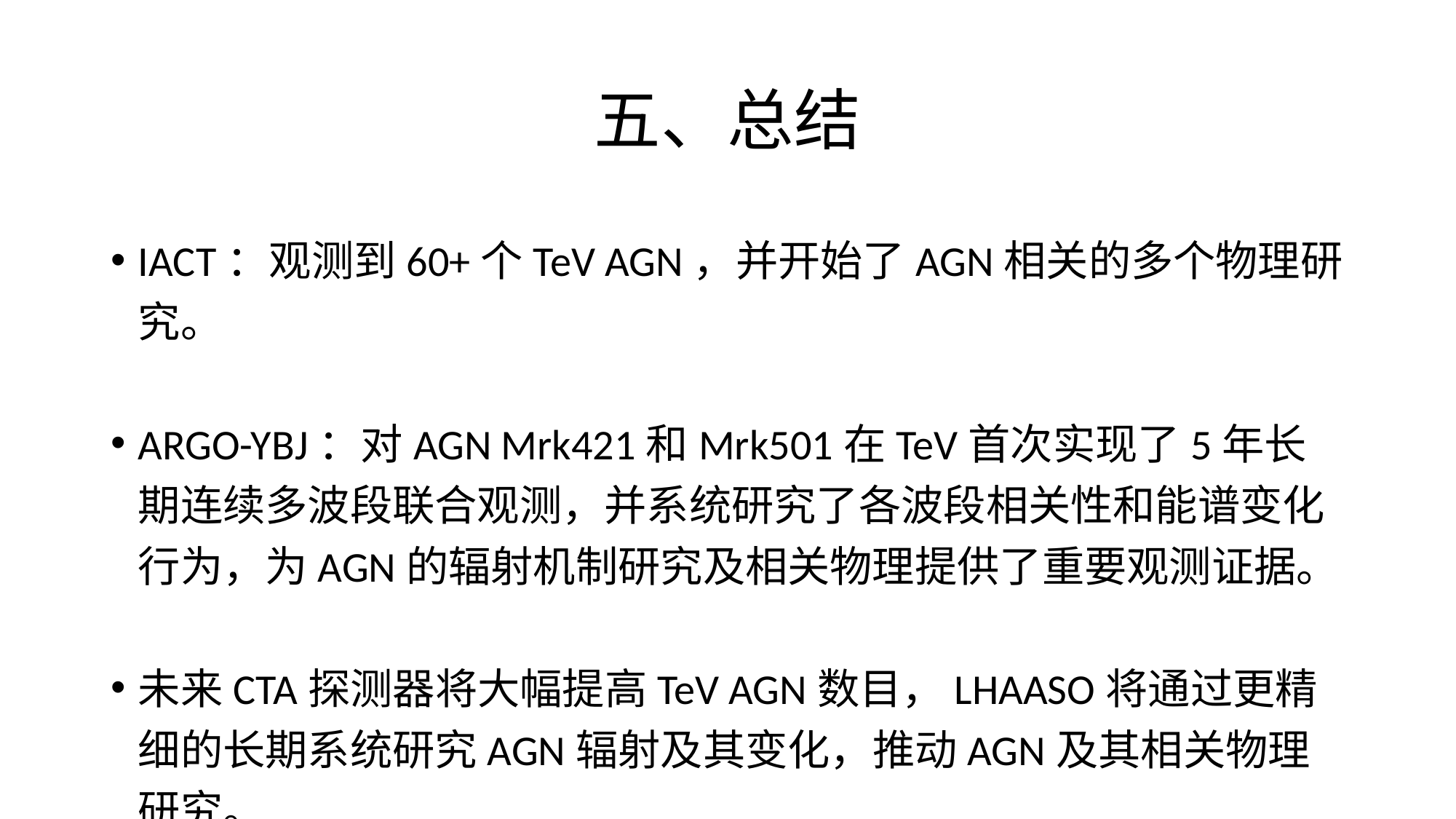

# 五、总结
IACT：观测到60+个TeV AGN，并开始了AGN相关的多个物理研究。

ARGO-YBJ：对AGN Mrk421和Mrk501在TeV首次实现了5年长期连续多波段联合观测，并系统研究了各波段相关性和能谱变化行为，为AGN的辐射机制研究及相关物理提供了重要观测证据。

未来CTA探测器将大幅提高TeV AGN数目，LHAASO将通过更精细的长期系统研究AGN辐射及其变化，推动AGN及其相关物理研究。